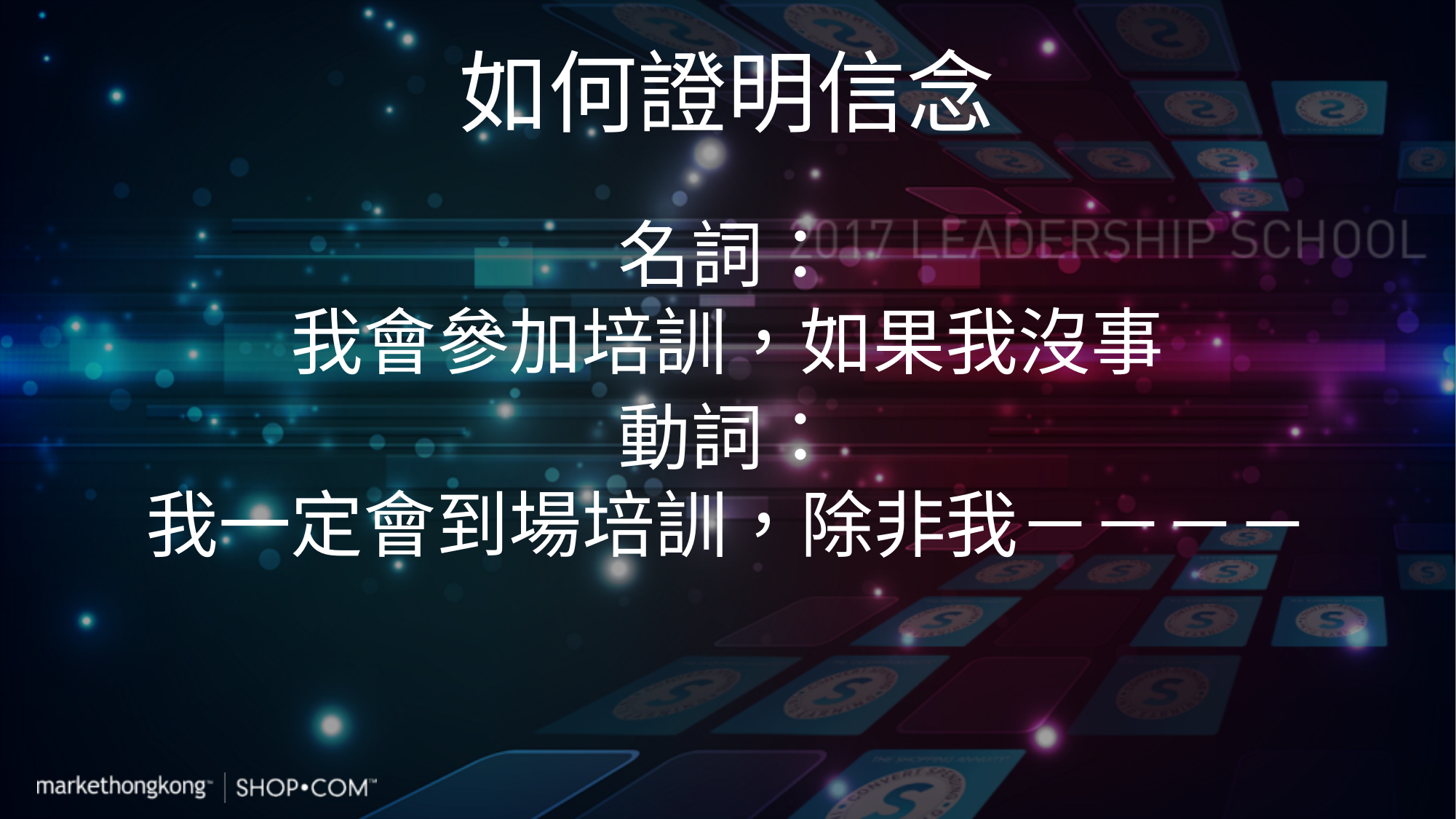

# 如何證明信念
名詞：
我會參加培訓，如果我沒事
動詞：
我一定會到場培訓，除非我－－－－